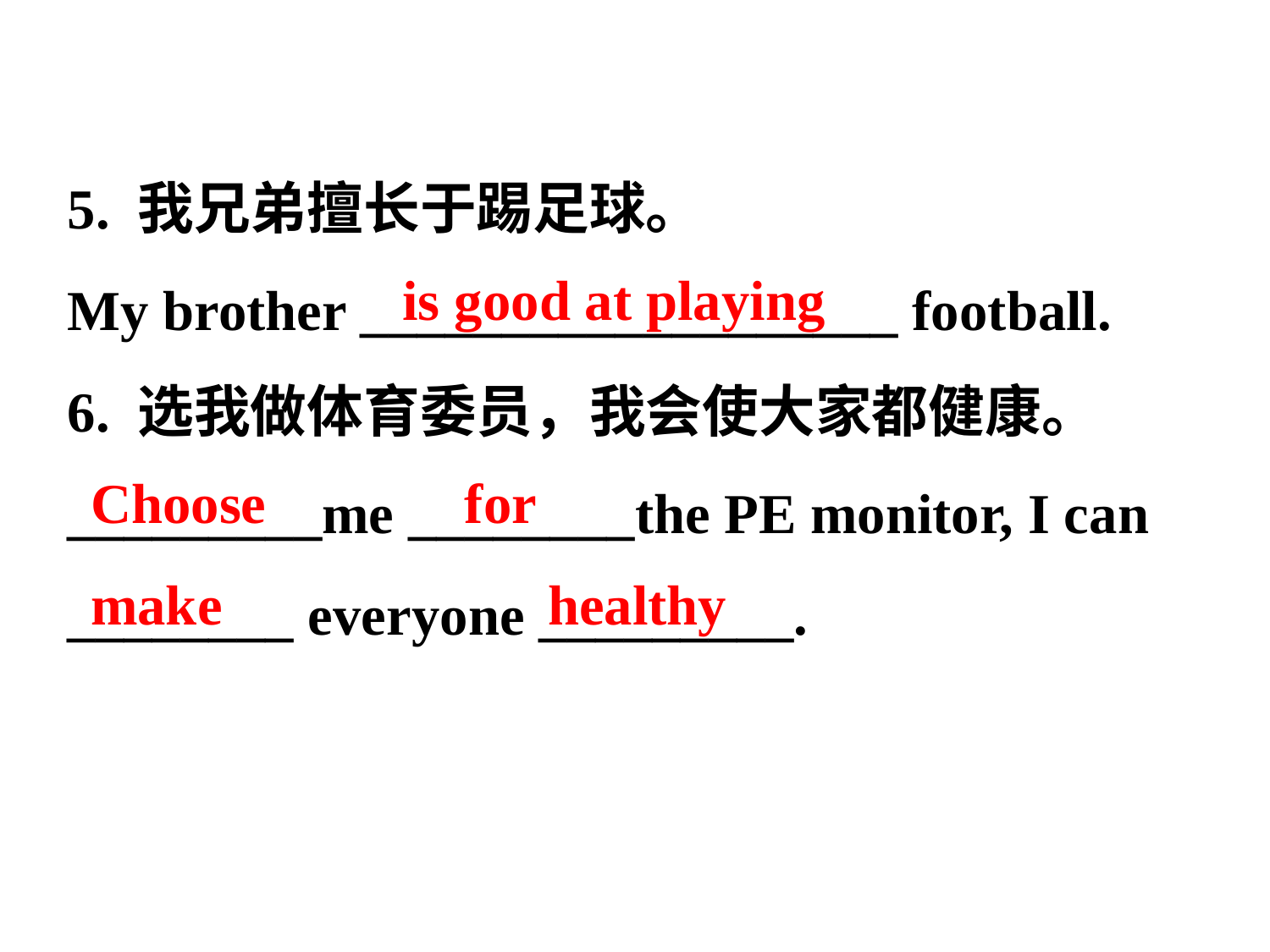

is good at playing

  Choose              for
  make                       healthy
5. 我兄弟擅长于踢足球。
My brother ___________________ football.
6. 选我做体育委员，我会使大家都健康。
_________me ________the PE monitor, I can ________ everyone _________.